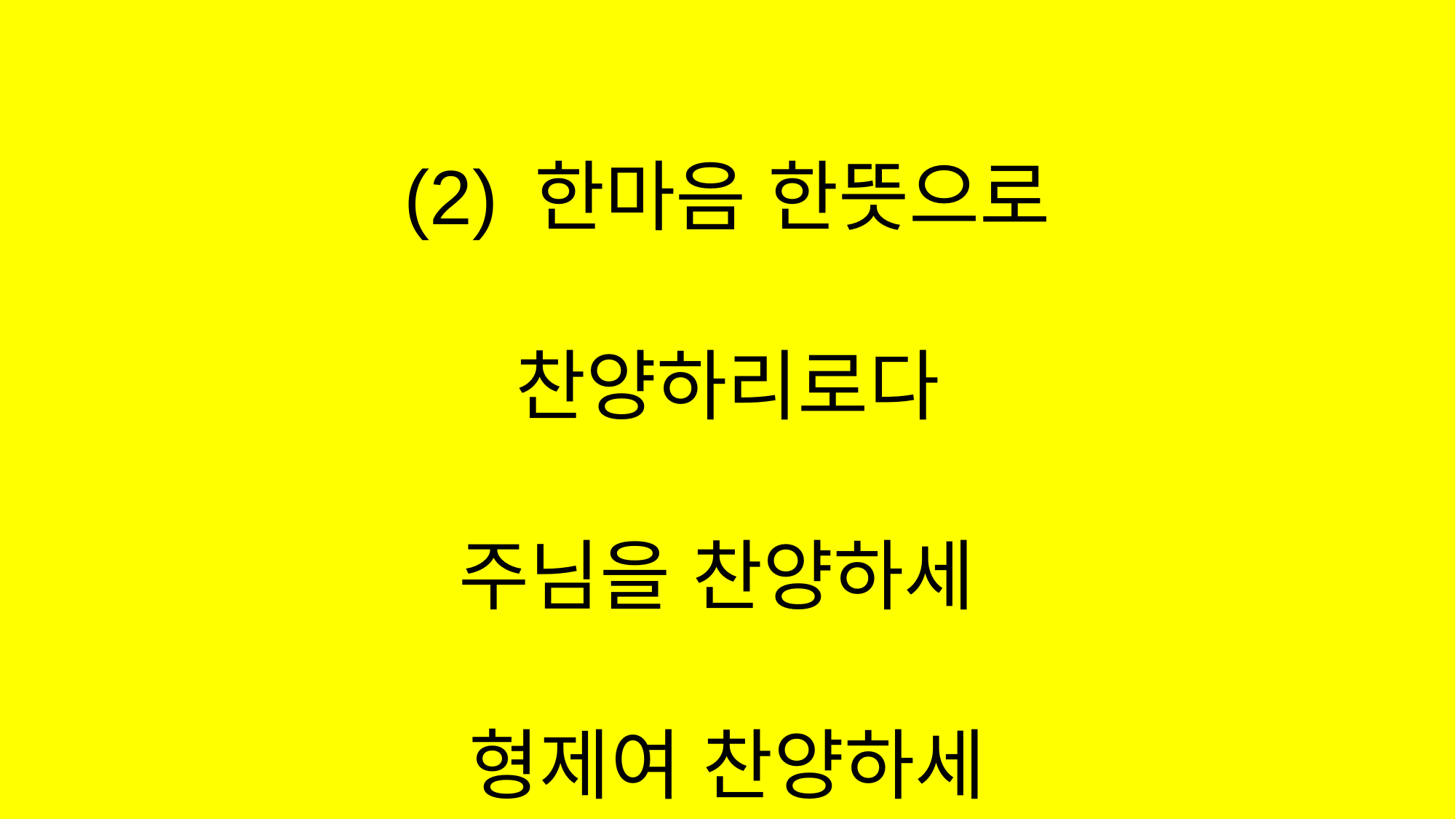

#
(2) 한마음 한뜻으로

찬양하리로다

주님을 찬양하세

형제여 찬양하세